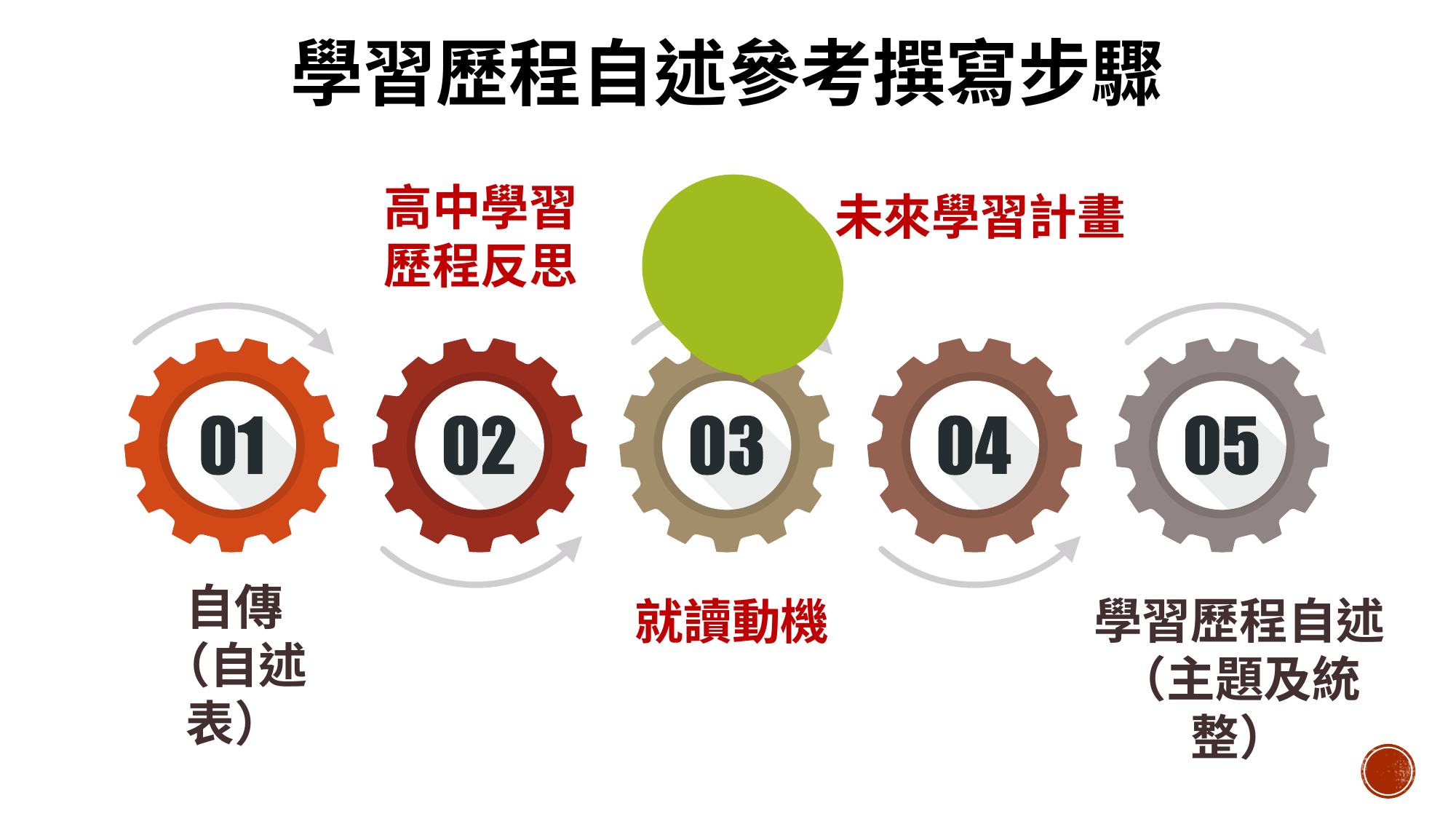

學習歷程自述參考撰寫步驟

高中學習
歷程反思

自傳
（自述表）
學習歷程自述
（主題及統整）
就讀動機

未來學習計畫